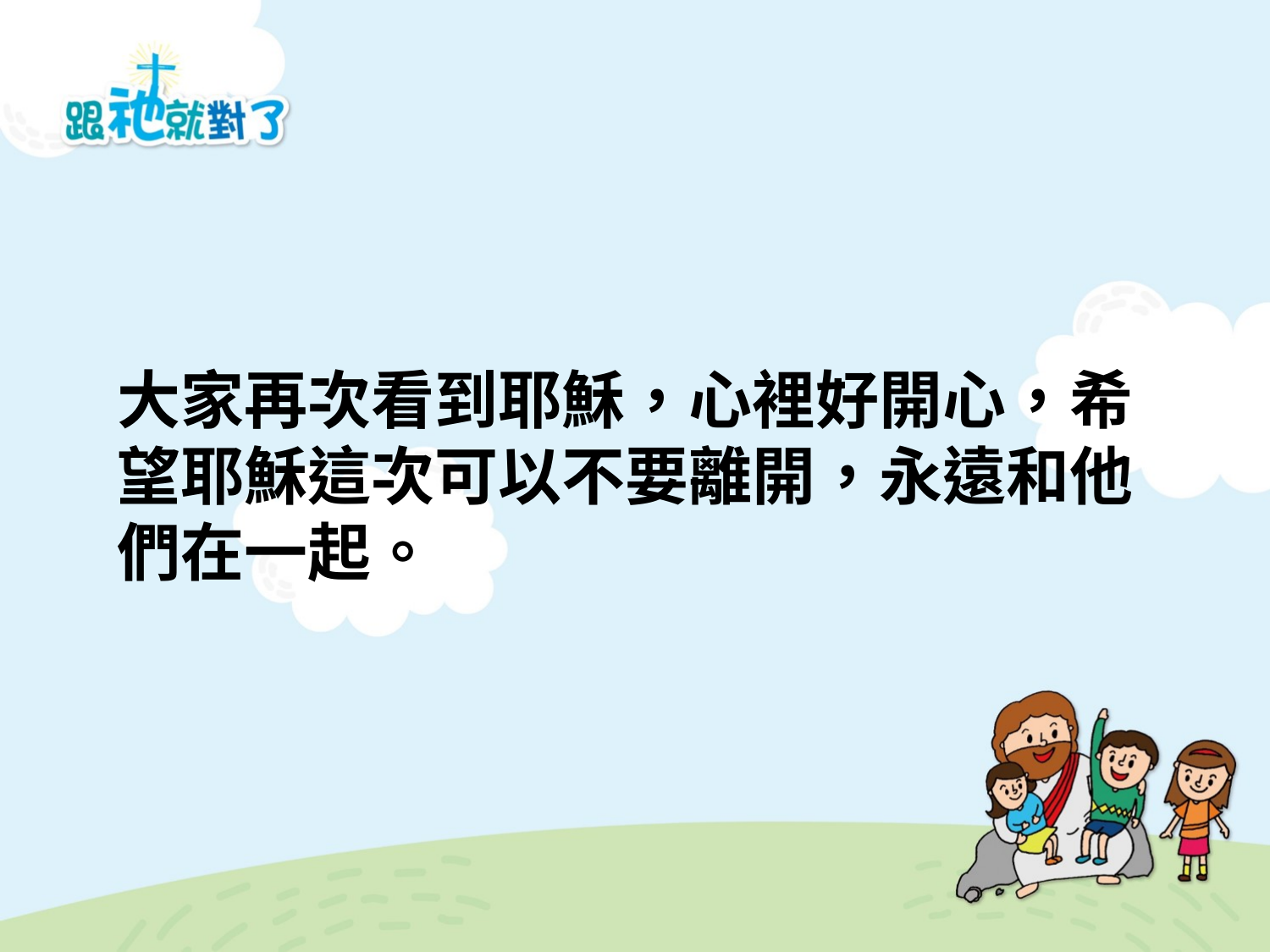

大家再次看到耶穌，心裡好開心，希望耶穌這次可以不要離開，永遠和他們在一起。